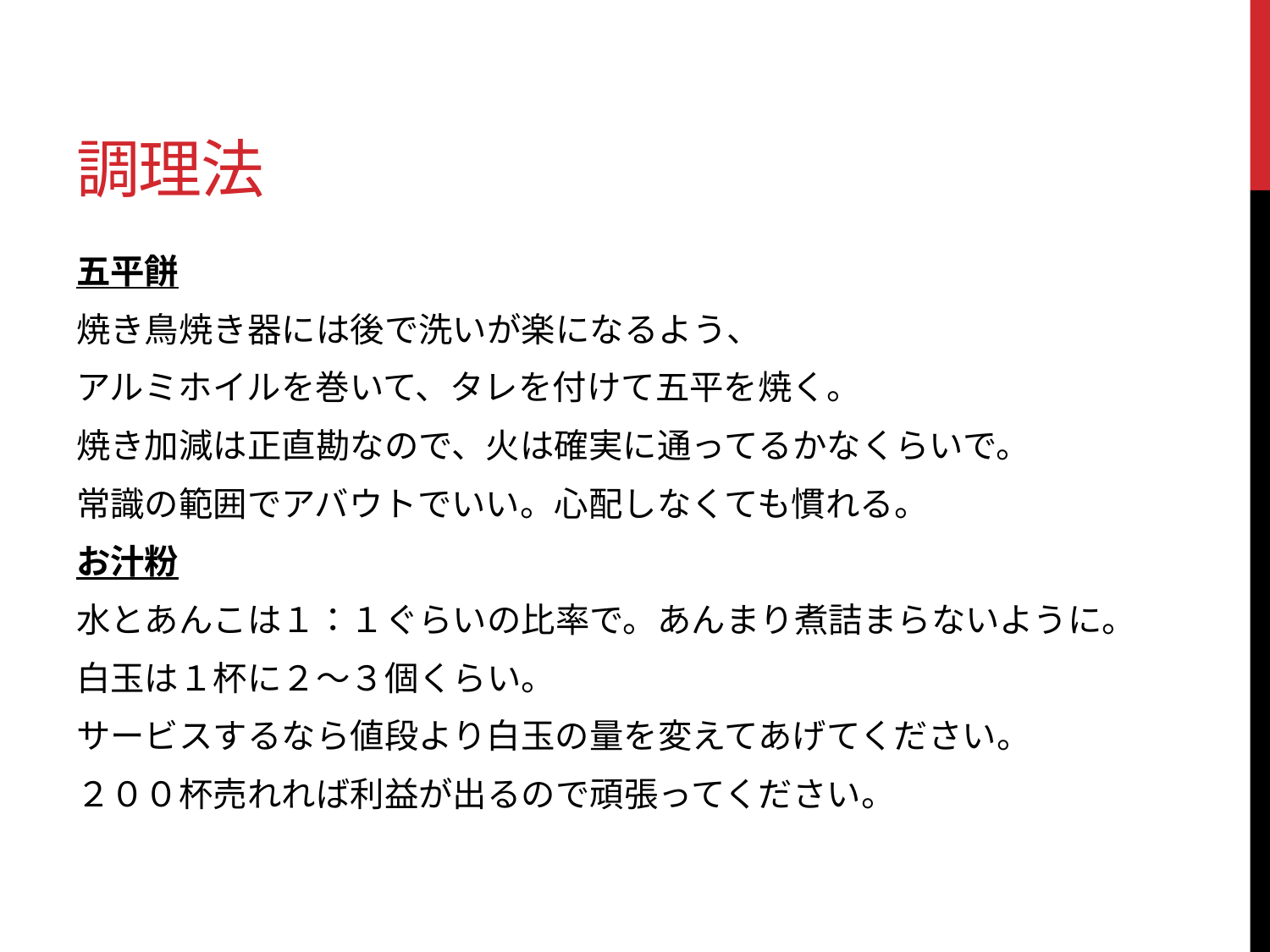

# 調理法
五平餅
焼き鳥焼き器には後で洗いが楽になるよう、
アルミホイルを巻いて、タレを付けて五平を焼く。
焼き加減は正直勘なので、火は確実に通ってるかなくらいで。
常識の範囲でアバウトでいい。心配しなくても慣れる。
お汁粉
水とあんこは１：１ぐらいの比率で。あんまり煮詰まらないように。
白玉は１杯に２～３個くらい。
サービスするなら値段より白玉の量を変えてあげてください。
２００杯売れれば利益が出るので頑張ってください。